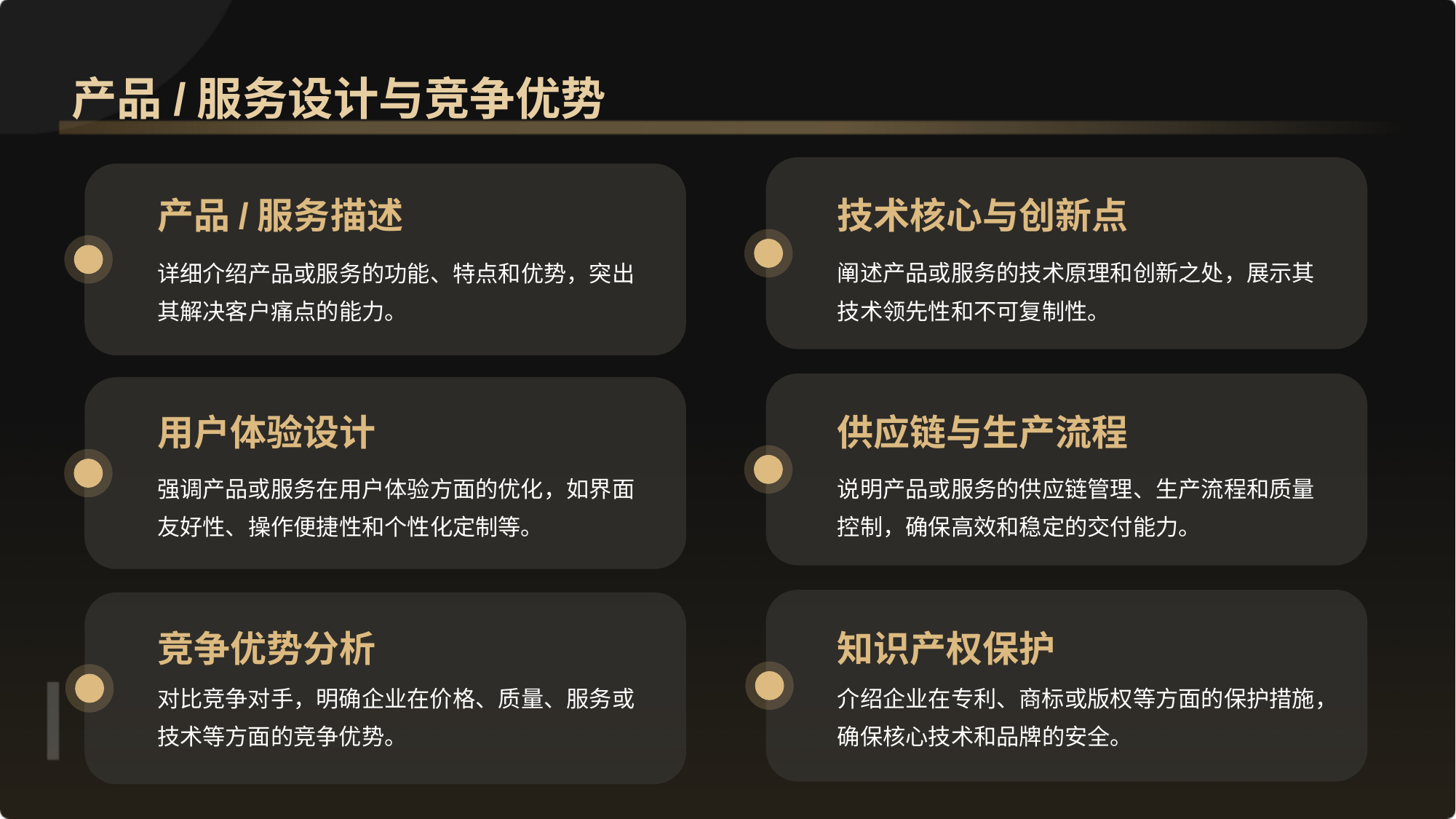

产品/服务设计与竞争优势

技术核心与创新点
产品/服务描述

阐述产品或服务的技术原理和创新之处，展示其技术领先性和不可复制性。
详细介绍产品或服务的功能、特点和优势，突出其解决客户痛点的能力。

供应链与生产流程
用户体验设计

说明产品或服务的供应链管理、生产流程和质量控制，确保高效和稳定的交付能力。

强调产品或服务在用户体验方面的优化，如界面友好性、操作便捷性和个性化定制等。

知识产权保护
竞争优势分析
介绍企业在专利、商标或版权等方面的保护措施，确保核心技术和品牌的安全。
对比竞争对手，明确企业在价格、质量、服务或技术等方面的竞争优势。